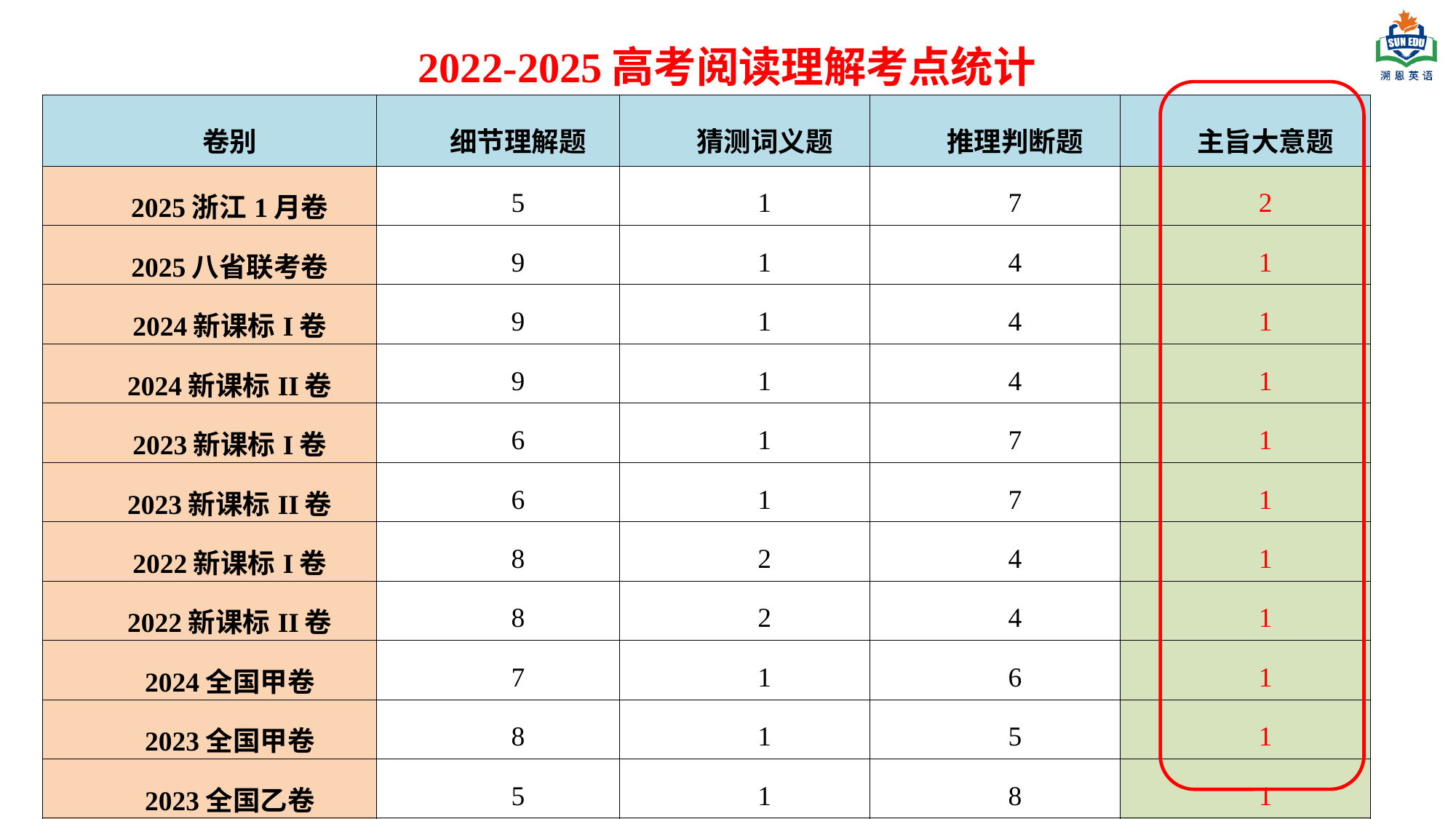

| 2022-2025高考阅读理解考点统计 |  |  |  |  |
| --- | --- | --- | --- | --- |
| 卷别 | 细节理解题 | 猜测词义题 | 推理判断题 | 主旨大意题 |
| 2025浙江1月卷 | 5 | 1 | 7 | 2 |
| 2025八省联考卷 | 9 | 1 | 4 | 1 |
| 2024新课标I卷 | 9 | 1 | 4 | 1 |
| 2024新课标II卷 | 9 | 1 | 4 | 1 |
| 2023新课标I卷 | 6 | 1 | 7 | 1 |
| 2023新课标II卷 | 6 | 1 | 7 | 1 |
| 2022新课标I卷 | 8 | 2 | 4 | 1 |
| 2022新课标II卷 | 8 | 2 | 4 | 1 |
| 2024全国甲卷 | 7 | 1 | 6 | 1 |
| 2023全国甲卷 | 8 | 1 | 5 | 1 |
| 2023全国乙卷 | 5 | 1 | 8 | 1 |
| 2022全国甲卷 | 8 | 1 | 3 | 3 |
| 2022全国乙卷 | 10 | 1 | 3 | 1 |